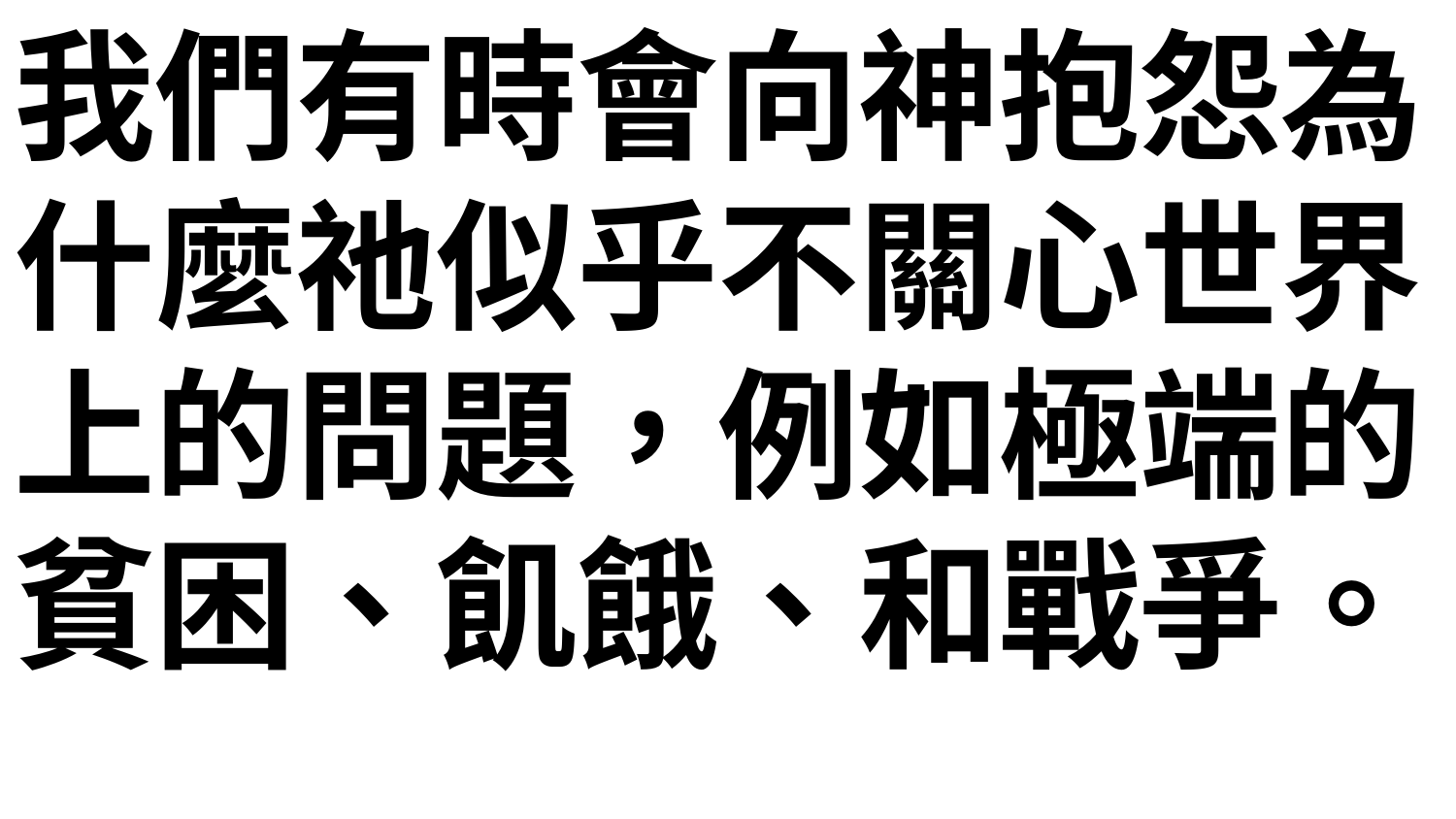

我們有時會向神抱怨為什麼祂似乎不關心世界上的問題，例如極端的貧困、飢餓、和戰爭。